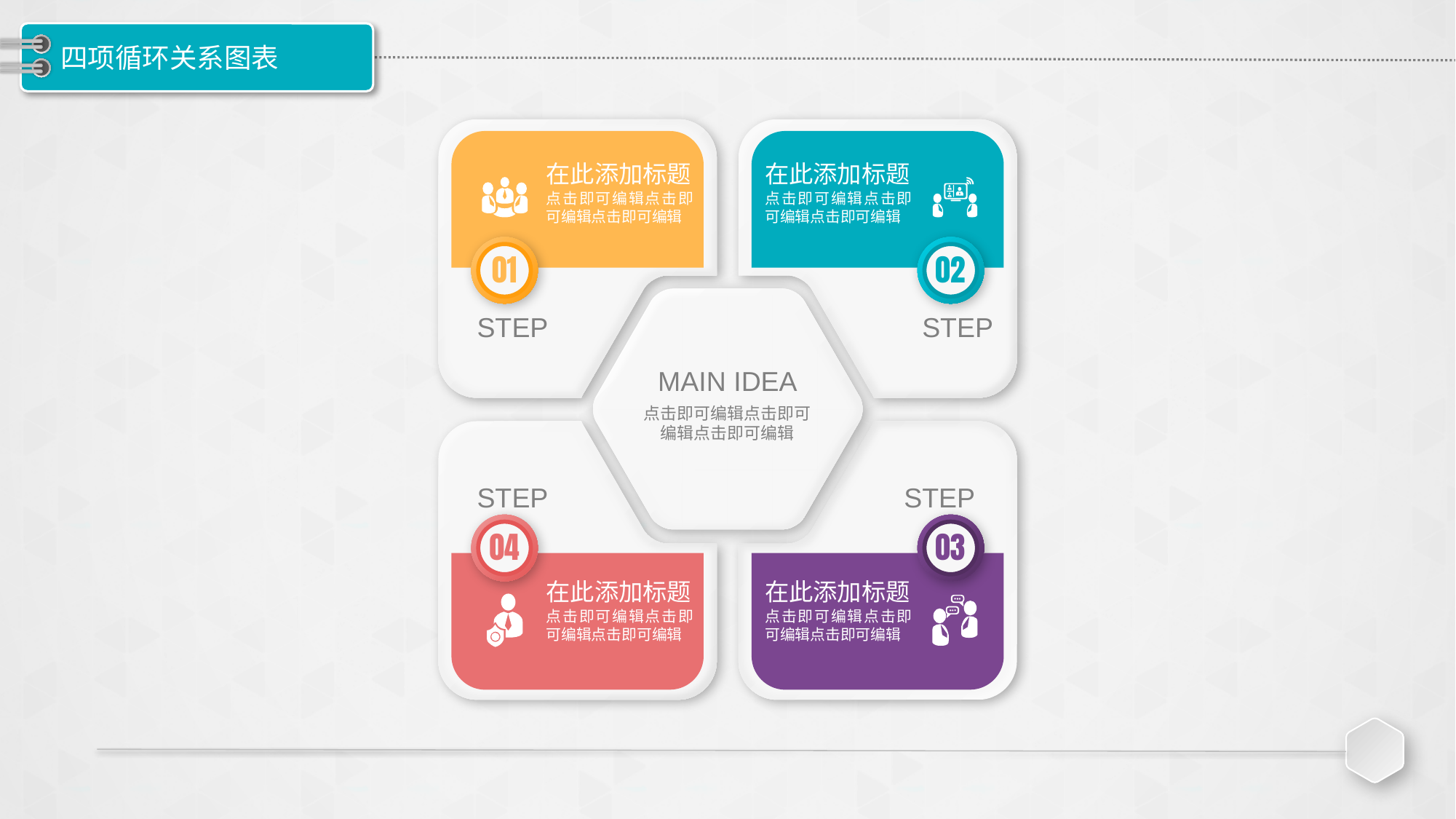

# 四项循环关系图表

在此添加标题
点击即可编辑点击即可编辑点击即可编辑
在此添加标题
点击即可编辑点击即可编辑点击即可编辑

01
02

STEP
STEP
MAIN IDEA
点击即可编辑点击即可编辑点击即可编辑

STEP
STEP

04
03

在此添加标题
点击即可编辑点击即可编辑点击即可编辑
在此添加标题
点击即可编辑点击即可编辑点击即可编辑

79